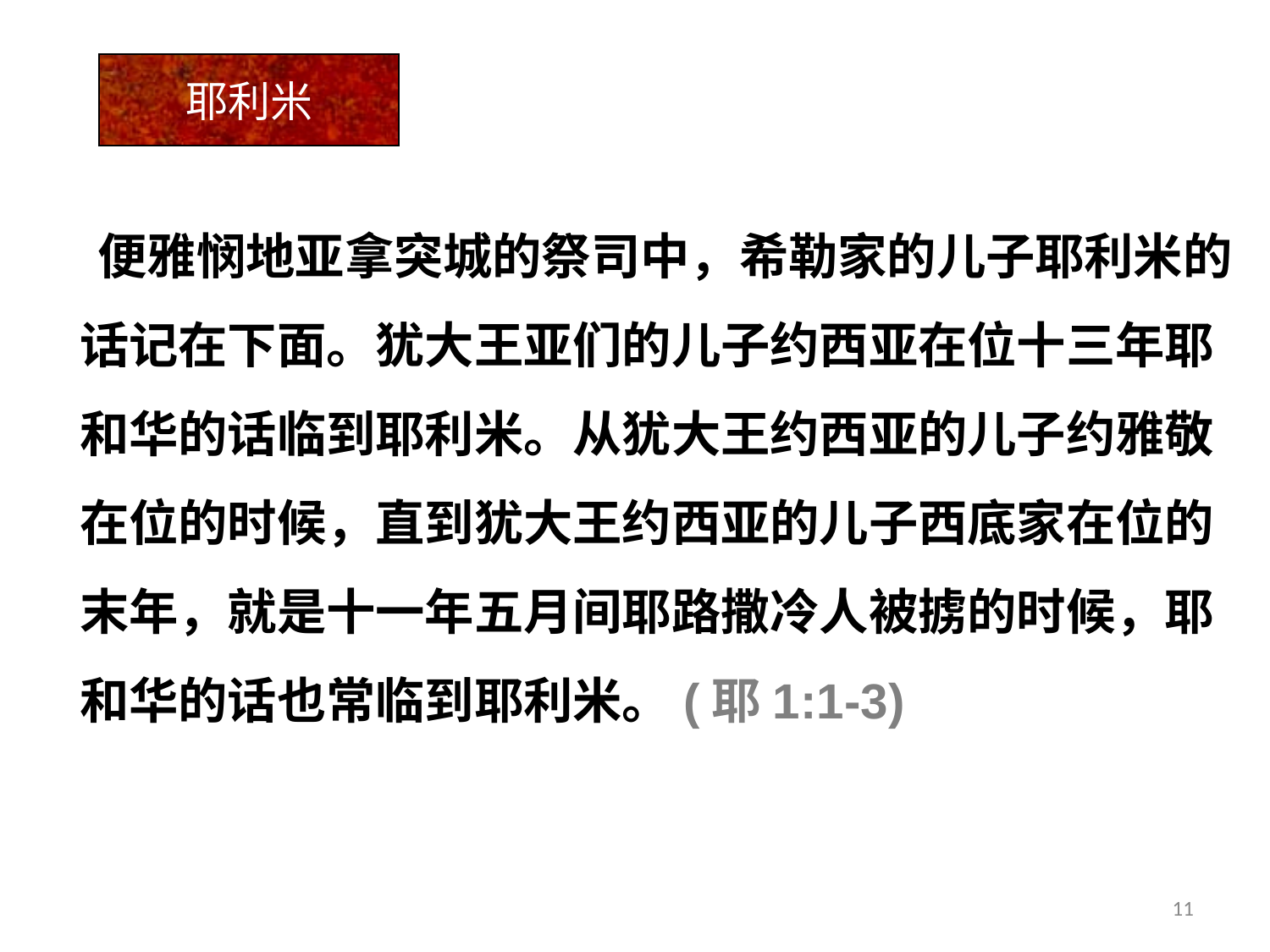

耶利米
 便雅悯地亚拿突城的祭司中，希勒家的儿子耶利米的话记在下面。犹大王亚们的儿子约西亚在位十三年耶和华的话临到耶利米。从犹大王约西亚的儿子约雅敬在位的时候，直到犹大王约西亚的儿子西底家在位的末年，就是十一年五月间耶路撒冷人被掳的时候，耶和华的话也常临到耶利米。(耶1:1-3)

11